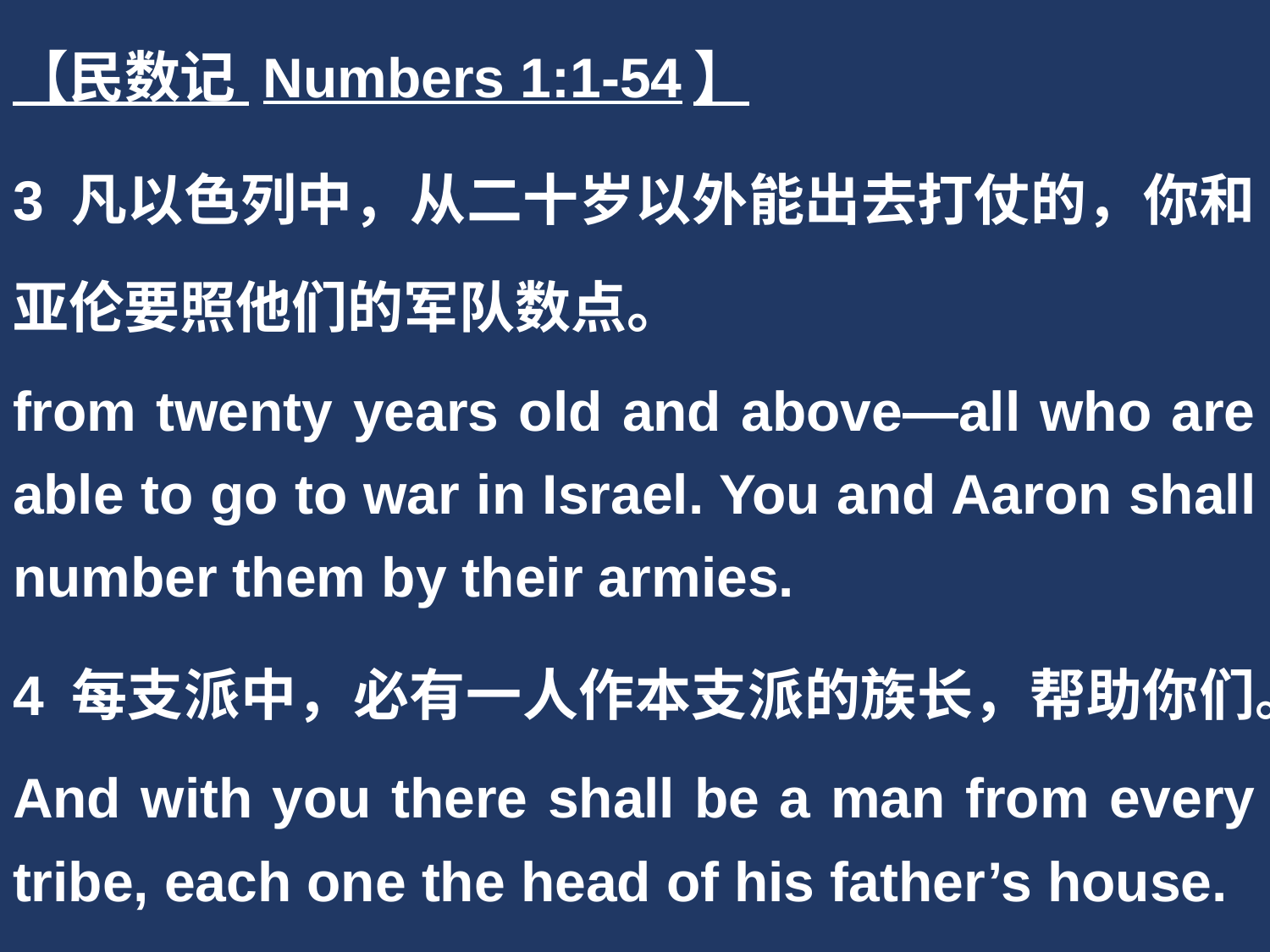

【民数记 Numbers 1:1-54】
3 凡以色列中，从二十岁以外能出去打仗的，你和亚伦要照他们的军队数点。
from twenty years old and above—all who are able to go to war in Israel. You and Aaron shall number them by their armies.
4 每支派中，必有一人作本支派的族长，帮助你们。
And with you there shall be a man from every tribe, each one the head of his father’s house.